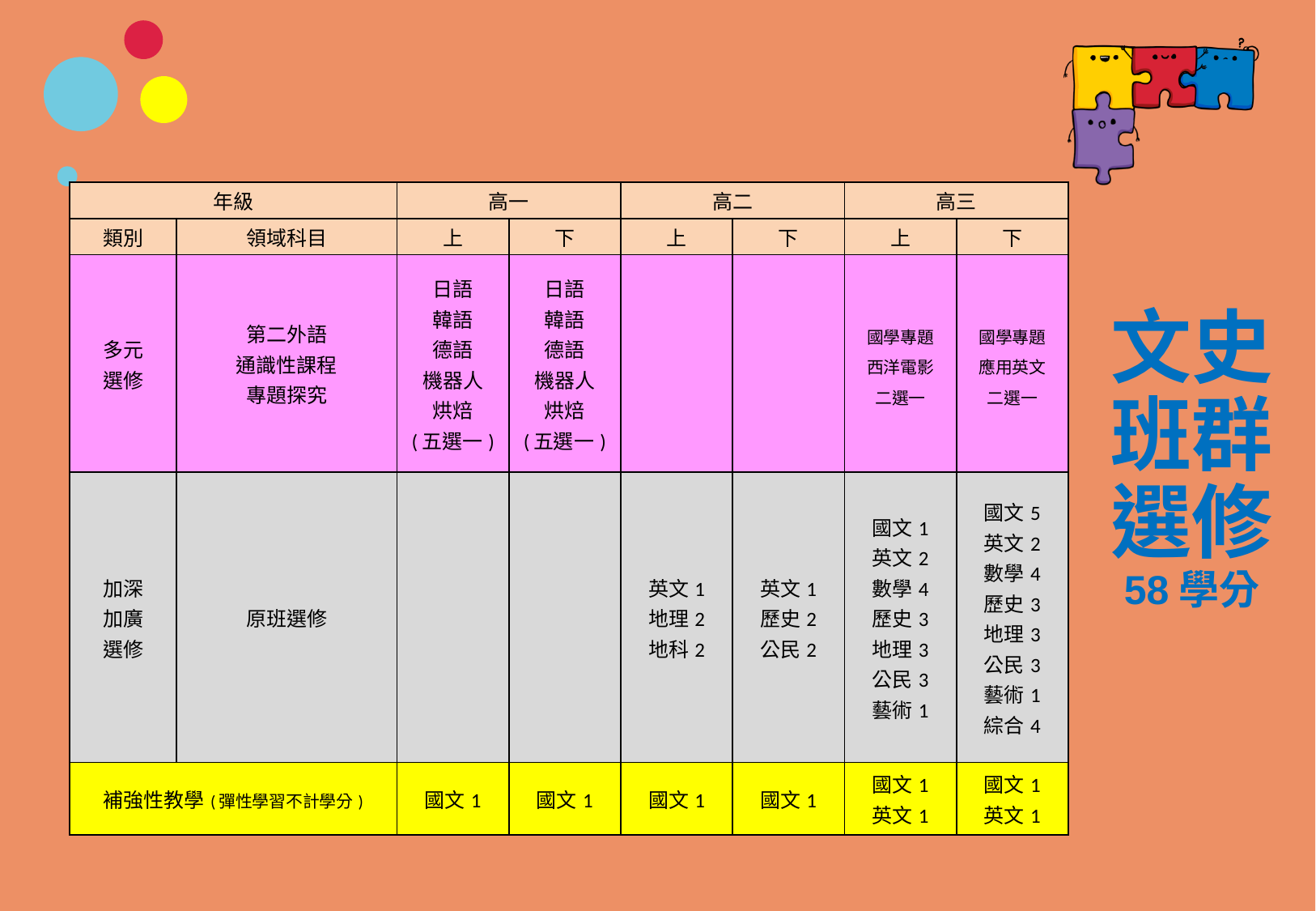

| 年級 |  | 高一 |  | 高二 |  | 高三 |  |
| --- | --- | --- | --- | --- | --- | --- | --- |
| 類別 | 領域科目 | 上 | 下 | 上 | 下 | 上 | 下 |
| 多元 選修 | 第二外語 通識性課程 專題探究 | 日語 韓語 德語 機器人 烘焙 (五選一) | 日語 韓語 德語 機器人 烘焙 (五選一) |  |  | 國學專題 西洋電影 二選一 | 國學專題 應用英文 二選一 |
| 加深 加廣 選修 | 原班選修 |  |  | 英文1 地理2 地科2 | 英文1 歷史2 公民2 | 國文1 英文2 數學4 歷史3 地理3 公民3 藝術1 | 國文5 英文2 數學4 歷史3 地理3 公民3 藝術1 綜合4 |
| 補強性教學(彈性學習不計學分) |  | 國文1 | 國文1 | 國文1 | 國文1 | 國文1 英文1 | 國文1 英文1 |
# 文史班群 選修 58學分